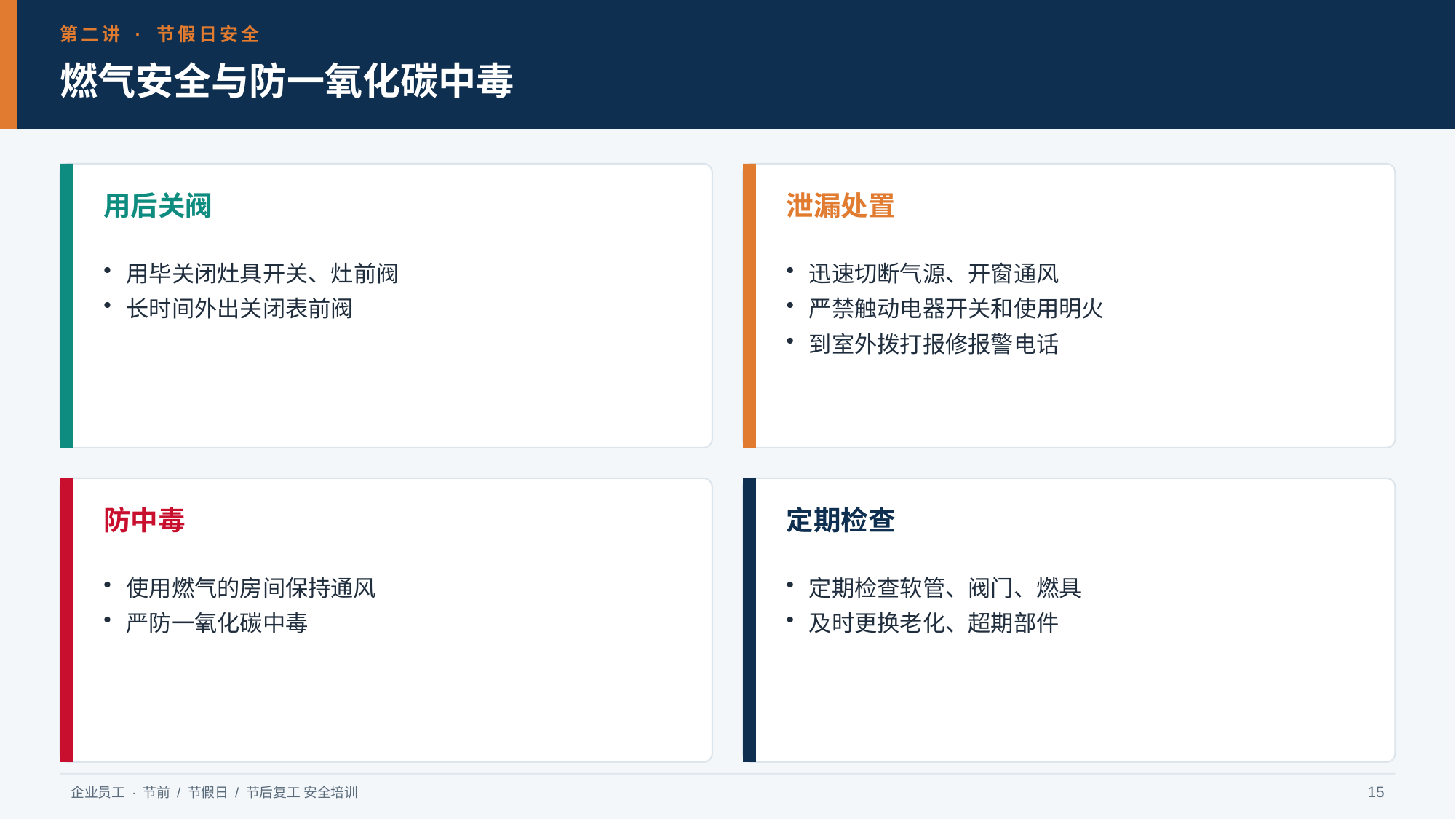

第二讲 · 节假日安全
燃气安全与防一氧化碳中毒

用后关阀
泄漏处置
用毕关闭灶具开关、灶前阀
长时间外出关闭表前阀
迅速切断气源、开窗通风
严禁触动电器开关和使用明火
到室外拨打报修报警电话

防中毒
定期检查
使用燃气的房间保持通风
严防一氧化碳中毒
定期检查软管、阀门、燃具
及时更换老化、超期部件

企业员工 · 节前 / 节假日 / 节后复工 安全培训
15